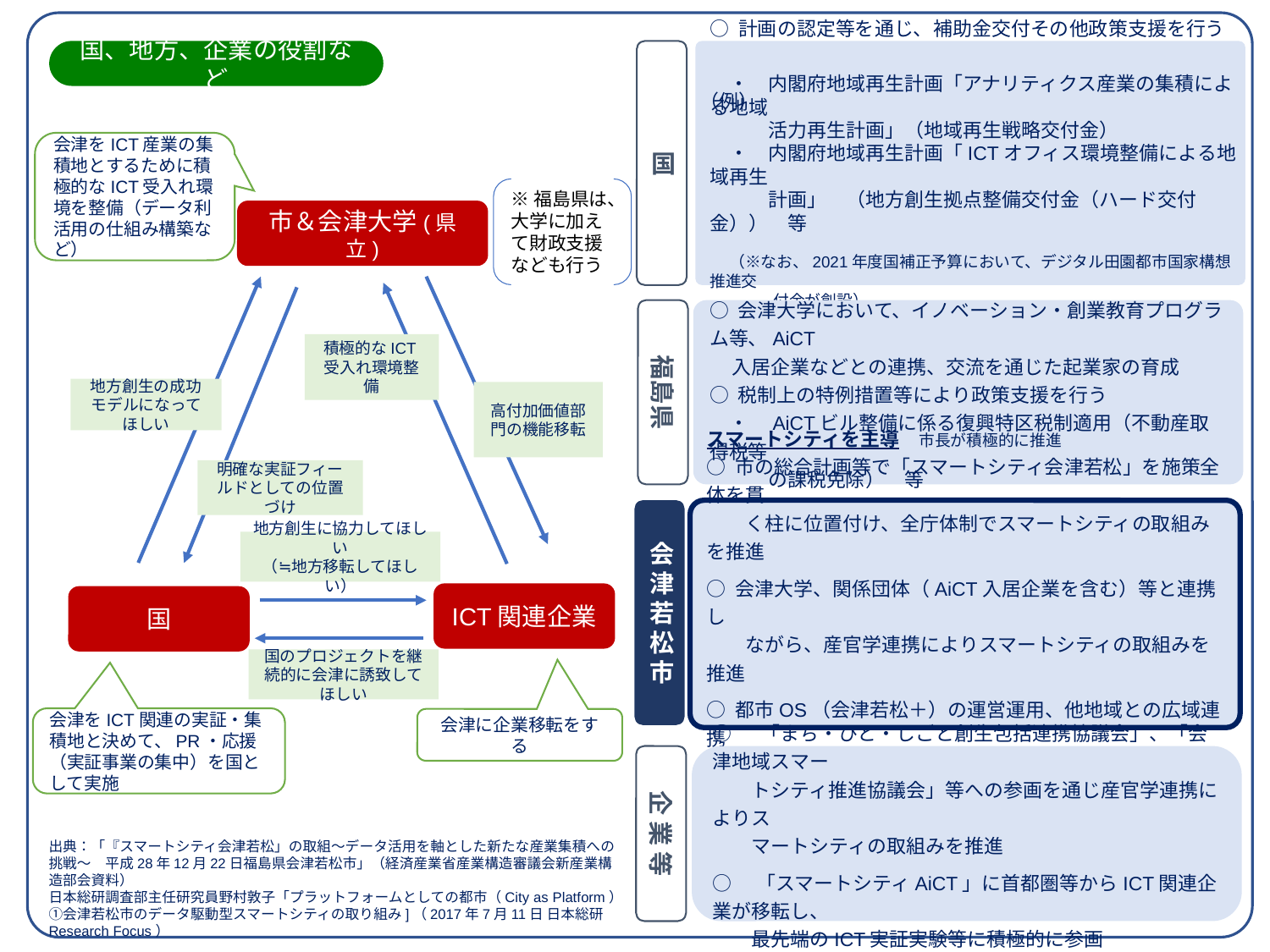

国、地方、企業の役割など
国
○ 計画の認定等を通じ、補助金交付その他政策支援を行う

　・　内閣府地域再生計画「アナリティクス産業の集積による地域
　　　活力再生計画」（地域再生戦略交付金）
　・　内閣府地域再生計画「ICTオフィス環境整備による地域再生
　　　計画」　（地方創生拠点整備交付金（ハード交付金））　等

　（※なお、2021年度国補正予算において、デジタル田園都市国家構想推進交
　　　　付金が創設）
（例）
会津をICT産業の集積地とするために積極的なICT受入れ環境を整備（データ利活用の仕組み構築など）
※福島県は、大学に加えて財政支援なども行う
市＆会津大学(県立)
福 島 県
○ 会津大学において、イノベーション・創業教育プログラム等、AiCT
    入居企業などとの連携、交流を通じた起業家の育成
○ 税制上の特例措置等により政策支援を行う
　・　AiCTビル整備に係る復興特区税制適用（不動産取得税等
　　　の課税免除）　等
積極的なICT受入れ環境整備
地方創生の成功モデルになってほしい
高付加価値部門の機能移転
明確な実証フィールドとしての位置づけ
会津若松市
スマートシティを主導　市長が積極的に推進
○ 市の総合計画等で「スマートシティ会津若松」を施策全体を貫
　　く柱に位置付け、全庁体制でスマートシティの取組みを推進

○ 会津大学、関係団体（AiCT入居企業を含む）等と連携し
　　ながら、産官学連携によりスマートシティの取組みを推進

○ 都市OS（会津若松＋）の運営運用、他地域との広域連携
　　（デジタルDMO：会津地域７市町村と連携し観光を推進）
地方創生に協力してほしい
（≒地方移転してほしい）
ICT関連企業
国
国のプロジェクトを継続的に会津に誘致してほしい
会津をICT関連の実証・集積地と決めて、PR・応援（実証事業の集中）を国として実施
会津に企業移転をする
企 業 等
○ 　「まち・ひと・しごと創生包括連携協議会」、「会津地域スマー
　　トシティ推進協議会」等への参画を通じ産官学連携によりス
　　マートシティの取組みを推進

○　「スマートシティAiCT」に首都圏等からICT関連企業が移転し、
　　最先端のICT実証実験等に積極的に参画
出典：「『スマートシティ会津若松」の取組～データ活用を軸とした新たな産業集積への挑戦～　平成28年12月22日福島県会津若松市」（経済産業省産業構造審議会新産業構造部会資料）
日本総研調査部主任研究員野村敦子「プラットフォームとしての都市（City as Platform）①会津若松市のデータ駆動型スマートシティの取り組み]（2017年7月11日 日本総研Research Focus）